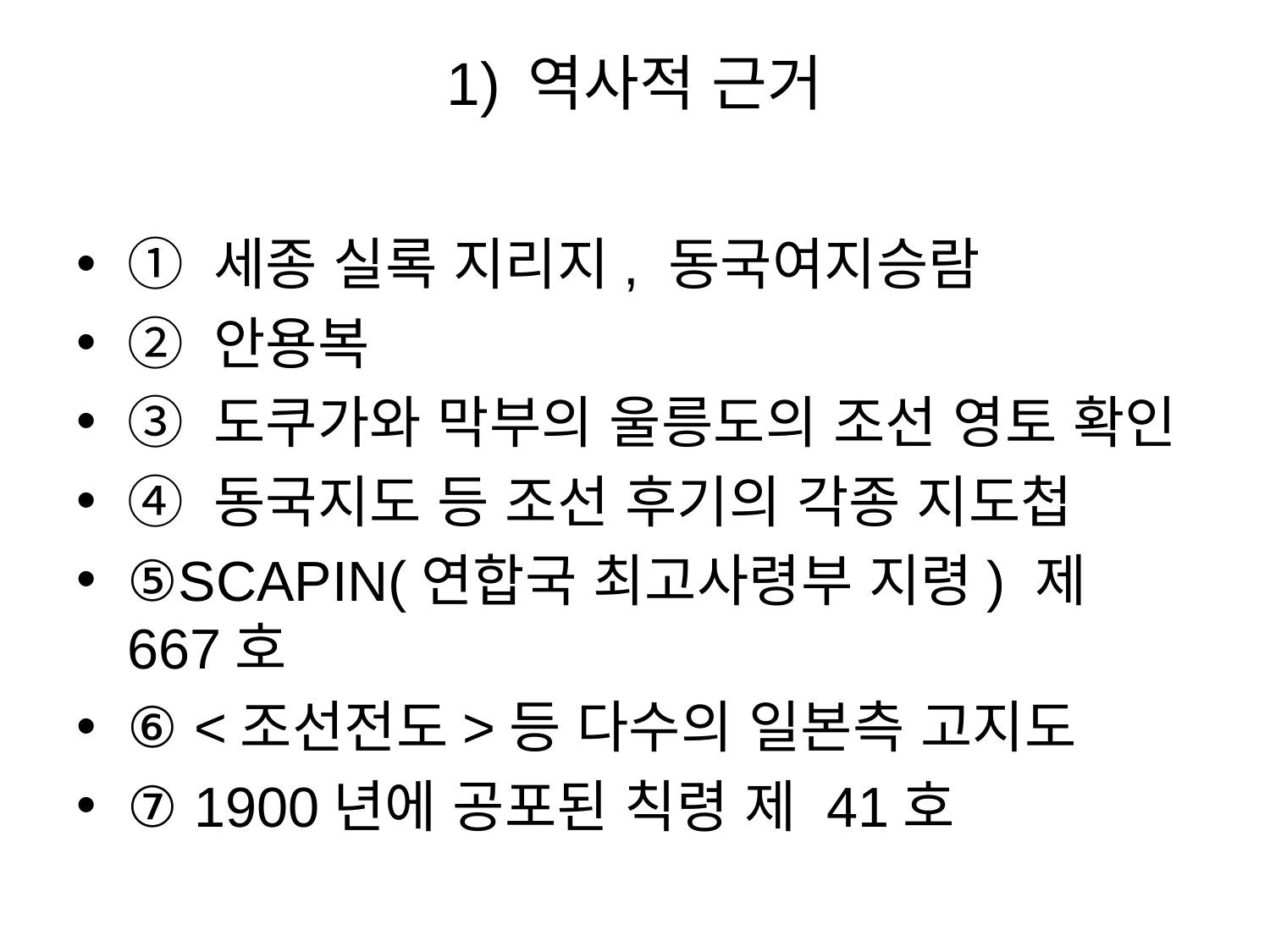

# 1) 역사적 근거
① 세종 실록 지리지, 동국여지승람
② 안용복
③ 도쿠가와 막부의 울릉도의 조선 영토 확인
④ 동국지도 등 조선 후기의 각종 지도첩
⑤SCAPIN(연합국 최고사령부 지령) 제667호
⑥ <조선전도>등 다수의 일본측 고지도
⑦ 1900년에 공포된 칙령 제 41호